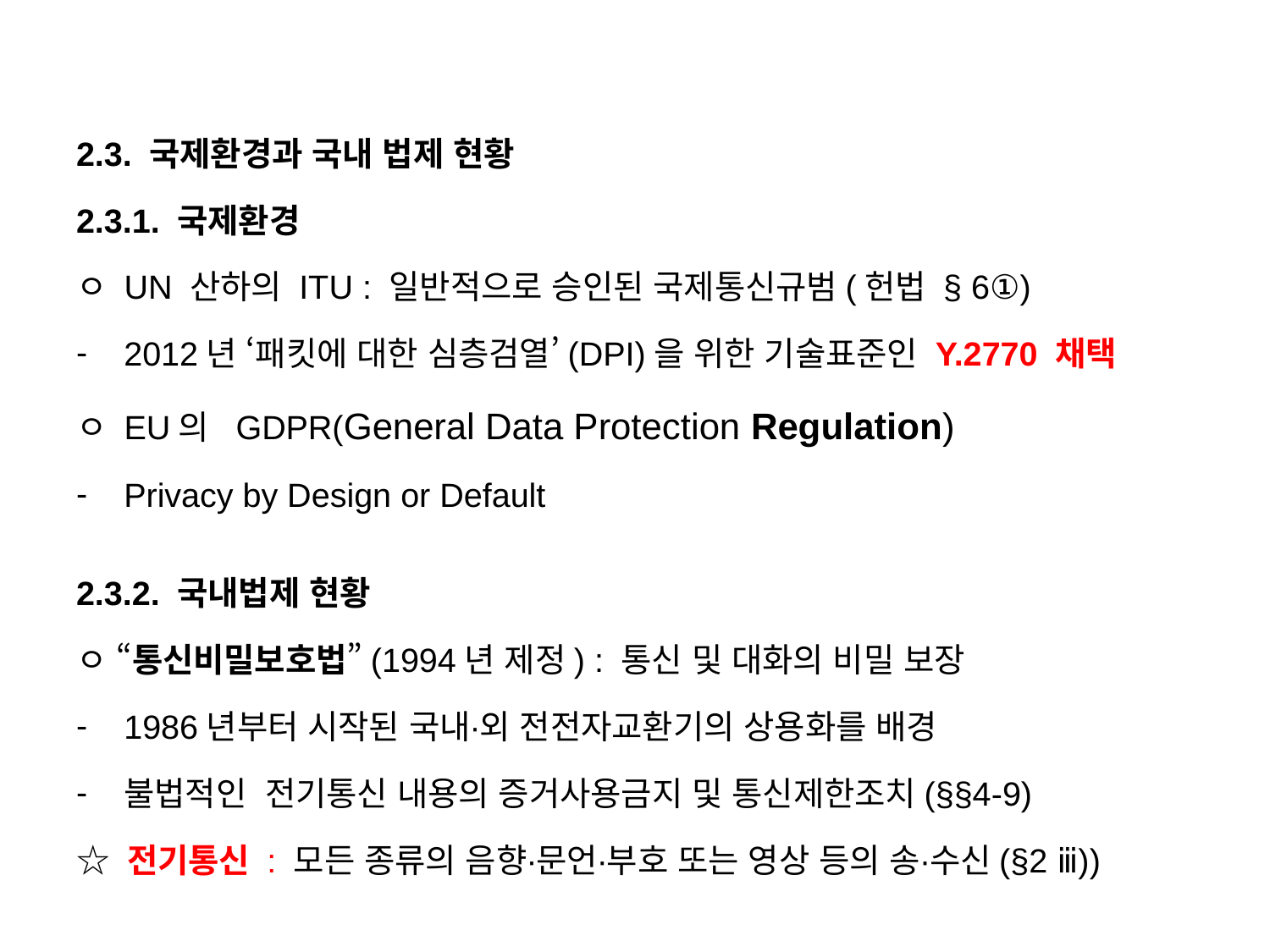

2.3. 국제환경과 국내 법제 현황
2.3.1. 국제환경
ㅇ UN 산하의 ITU : 일반적으로 승인된 국제통신규범(헌법 § 6①)
2012년 ‘패킷에 대한 심층검열’(DPI)을 위한 기술표준인 Y.2770 채택
ㅇ EU의  GDPR(General Data Protection Regulation)
Privacy by Design or Default

2.3.2. 국내법제 현황
ㅇ “통신비밀보호법”(1994년 제정) : 통신 및 대화의 비밀 보장
1986년부터 시작된 국내∙외 전전자교환기의 상용화를 배경
불법적인  전기통신 내용의 증거사용금지 및 통신제한조치(§§4-9)
☆ 전기통신 : 모든 종류의 음향∙문언∙부호 또는 영상 등의 송∙수신(§2 ⅲ))